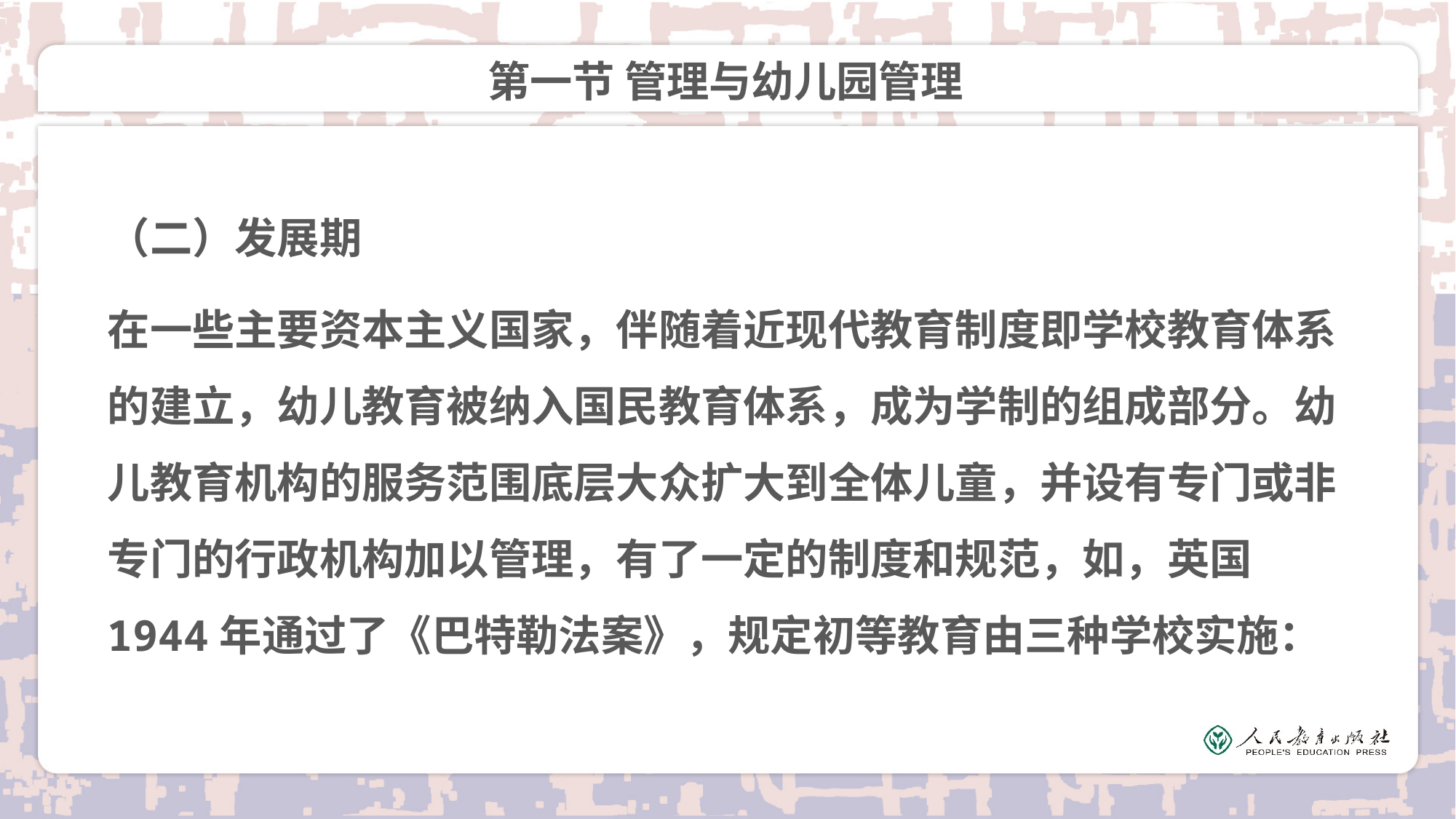

# 第一节 管理与幼儿园管理
（二）发展期
在一些主要资本主义国家，伴随着近现代教育制度即学校教育体系的建立，幼儿教育被纳入国民教育体系，成为学制的组成部分。幼儿教育机构的服务范围底层大众扩大到全体儿童，并设有专门或非专门的行政机构加以管理，有了一定的制度和规范，如，英国1944年通过了《巴特勒法案》，规定初等教育由三种学校实施：